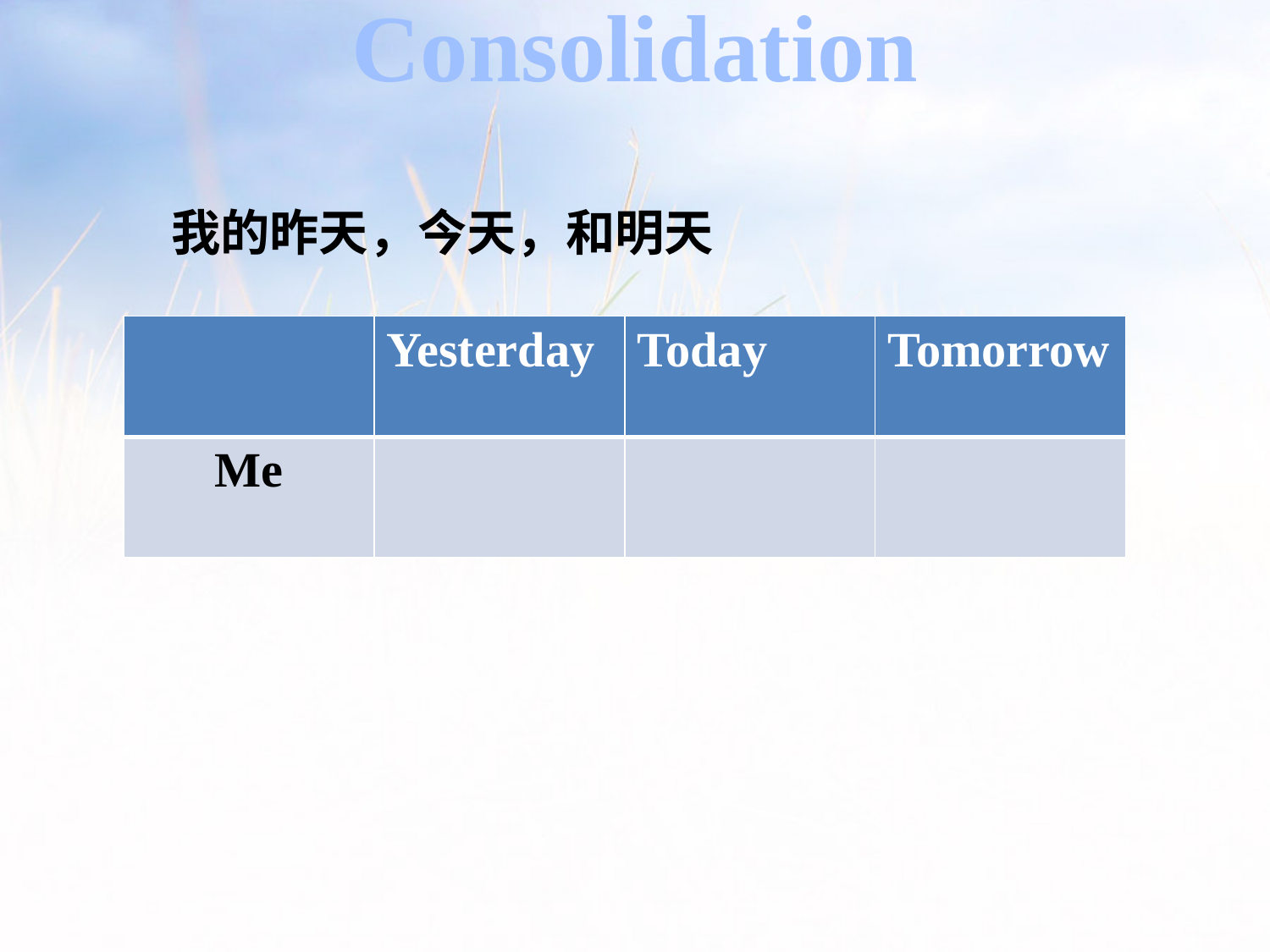

Consolidation
我的昨天，今天，和明天
|  | Yesterday | Today | Tomorrow |
| --- | --- | --- | --- |
| Me |  |  |  |